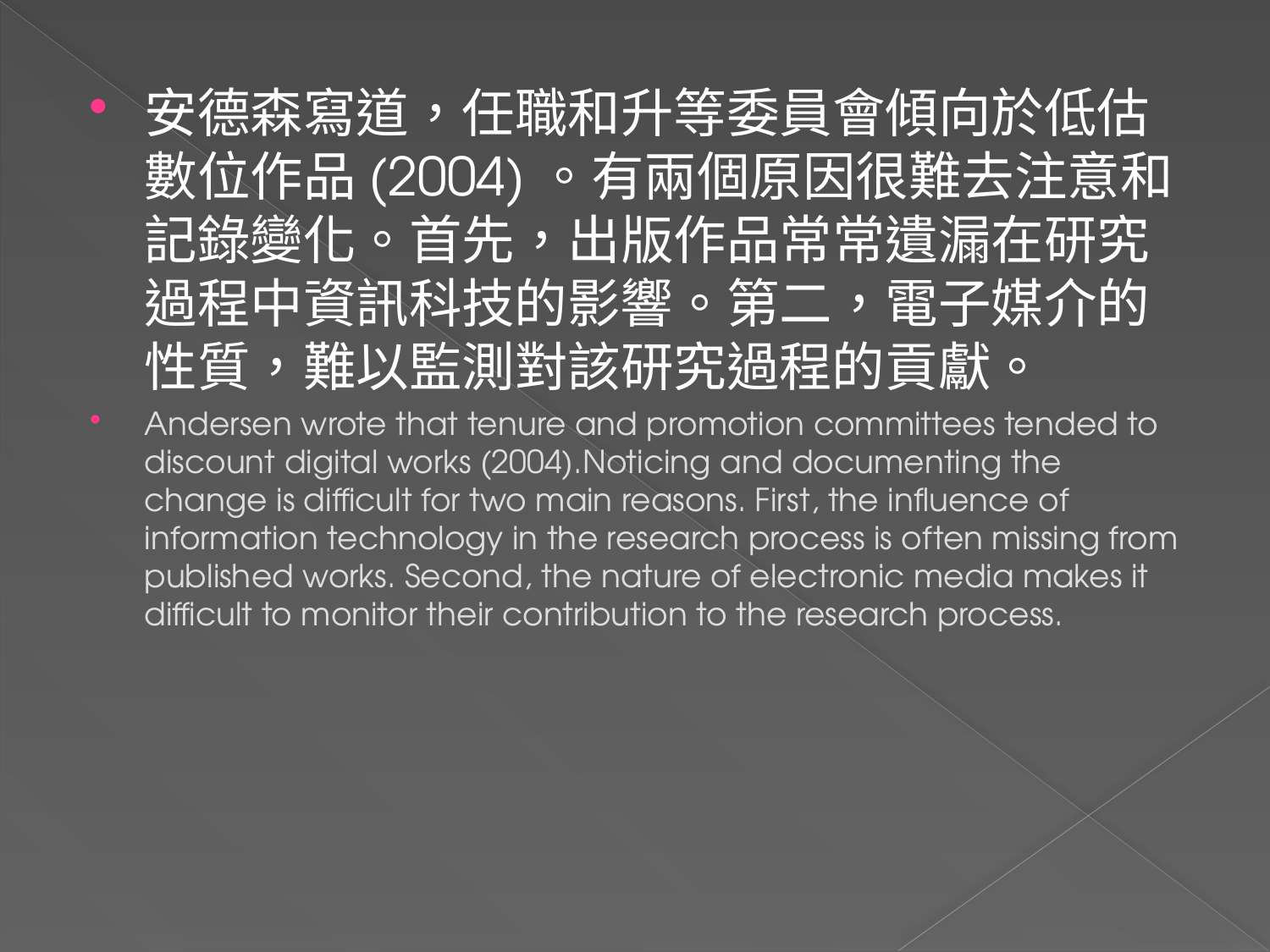

安德森寫道，任職和升等委員會傾向於低估數位作品(2004)。有兩個原因很難去注意和記錄變化。首先，出版作品常常遺漏在研究過程中資訊科技的影響。第二，電子媒介的性質，難以監測對該研究過程的貢獻。
Andersen wrote that tenure and promotion committees tended to discount digital works (2004).Noticing and documenting the change is difficult for two main reasons. First, the influence of information technology in the research process is often missing from published works. Second, the nature of electronic media makes it difficult to monitor their contribution to the research process.